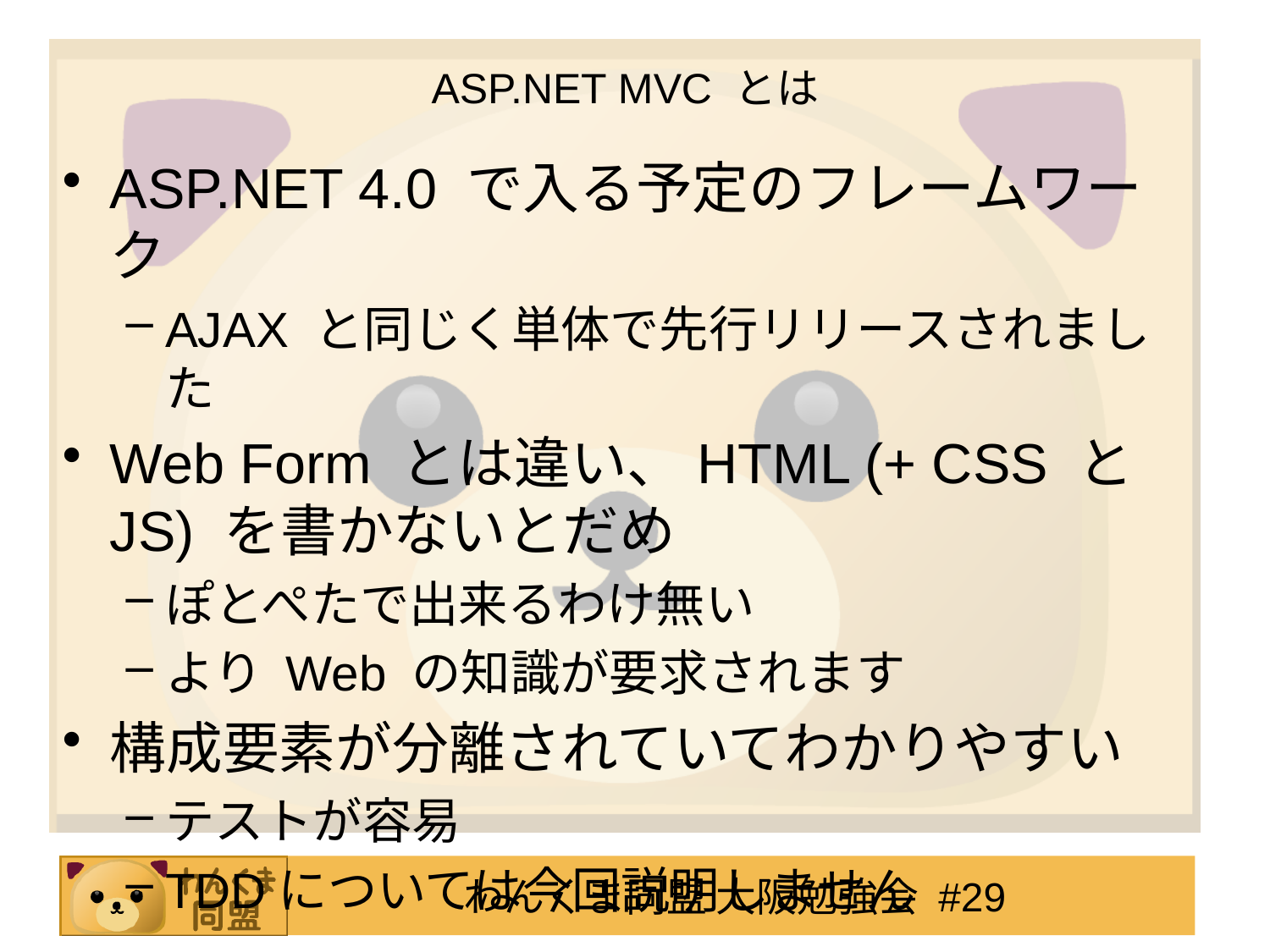

# ASP.NET MVC とは
ASP.NET 4.0 で入る予定のフレームワーク
AJAX と同じく単体で先行リリースされました
Web Form とは違い、HTML (+ CSS と JS) を書かないとだめ
ぽとぺたで出来るわけ無い
より Web の知識が要求されます
構成要素が分離されていてわかりやすい
テストが容易
TDDについては今回説明しません